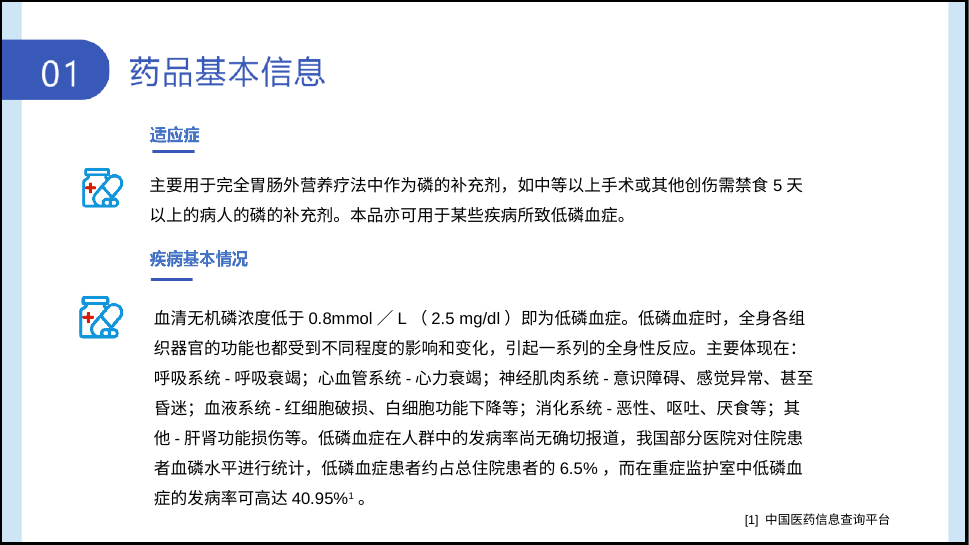

主要用于完全胃肠外营养疗法中作为磷的补充剂，如中等以上手术或其他创伤需禁食5天以上的病人的磷的补充剂。本品亦可用于某些疾病所致低磷血症。

血清无机磷浓度低于0.8mmol／L（2.5 mg/dl）即为低磷血症。低磷血症时，全身各组织器官的功能也都受到不同程度的影响和变化，引起一系列的全身性反应。主要体现在：
呼吸系统-呼吸衰竭；心血管系统-心力衰竭；神经肌肉系统-意识障碍、感觉异常、甚至昏迷；血液系统-红细胞破损、白细胞功能下降等；消化系统-恶性、呕吐、厌食等；其他-肝肾功能损伤等。低磷血症在人群中的发病率尚无确切报道，我国部分医院对住院患者血磷水平进行统计，低磷血症患者约占总住院患者的6.5%，而在重症监护室中低磷血症的发病率可高达40.95%1。

[1] 中国医药信息查询平台